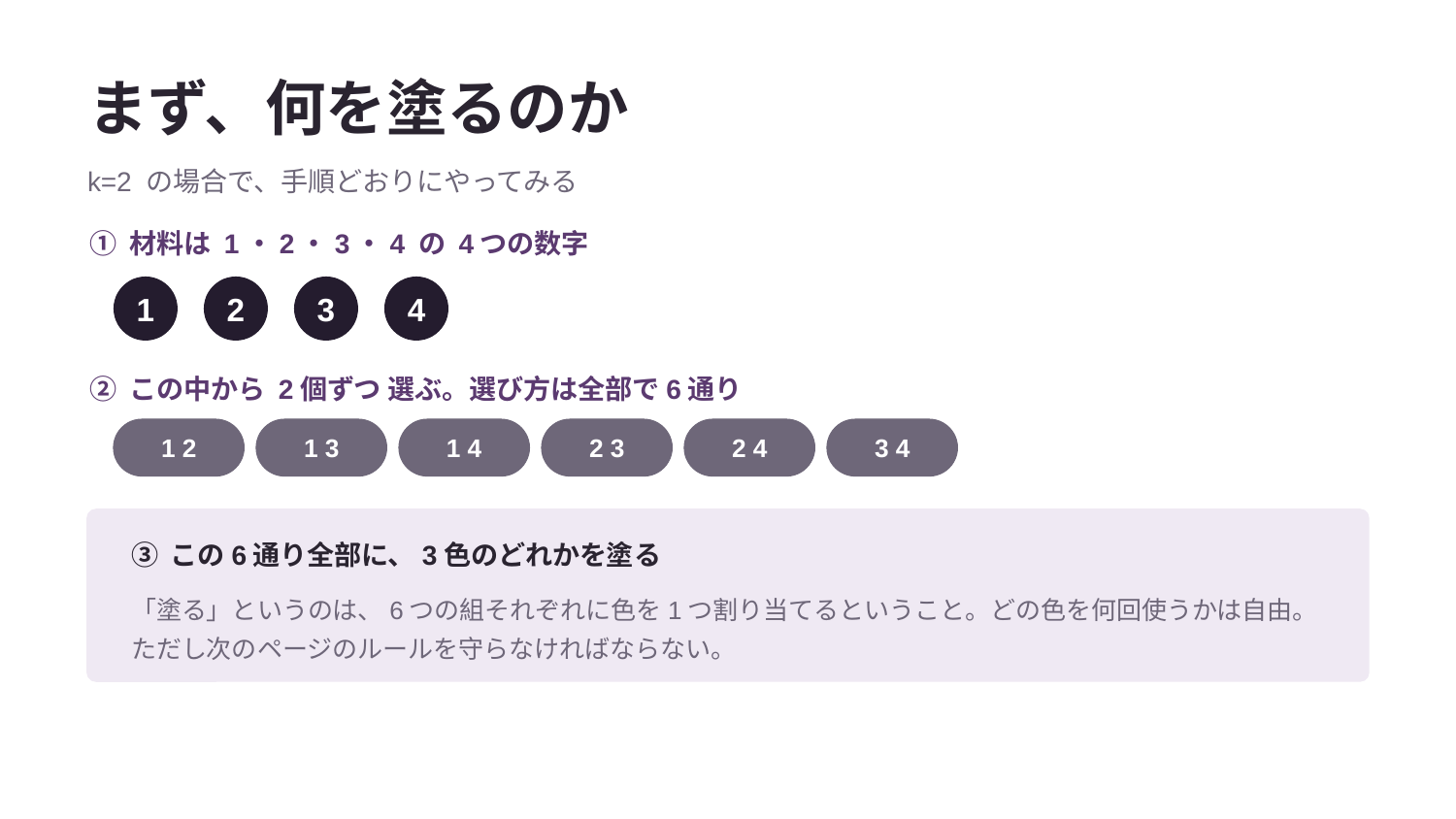

まず、何を塗るのか
k=2 の場合で、手順どおりにやってみる
① 材料は 1・2・3・4 の 4つの数字

1

2

3

4
② この中から 2個ずつ 選ぶ。選び方は全部で6通り

1 2

1 3

1 4

2 3

2 4

3 4

③ この6通り全部に、3色のどれかを塗る
「塗る」というのは、6つの組それぞれに色を1つ割り当てるということ。どの色を何回使うかは自由。
ただし次のページのルールを守らなければならない。